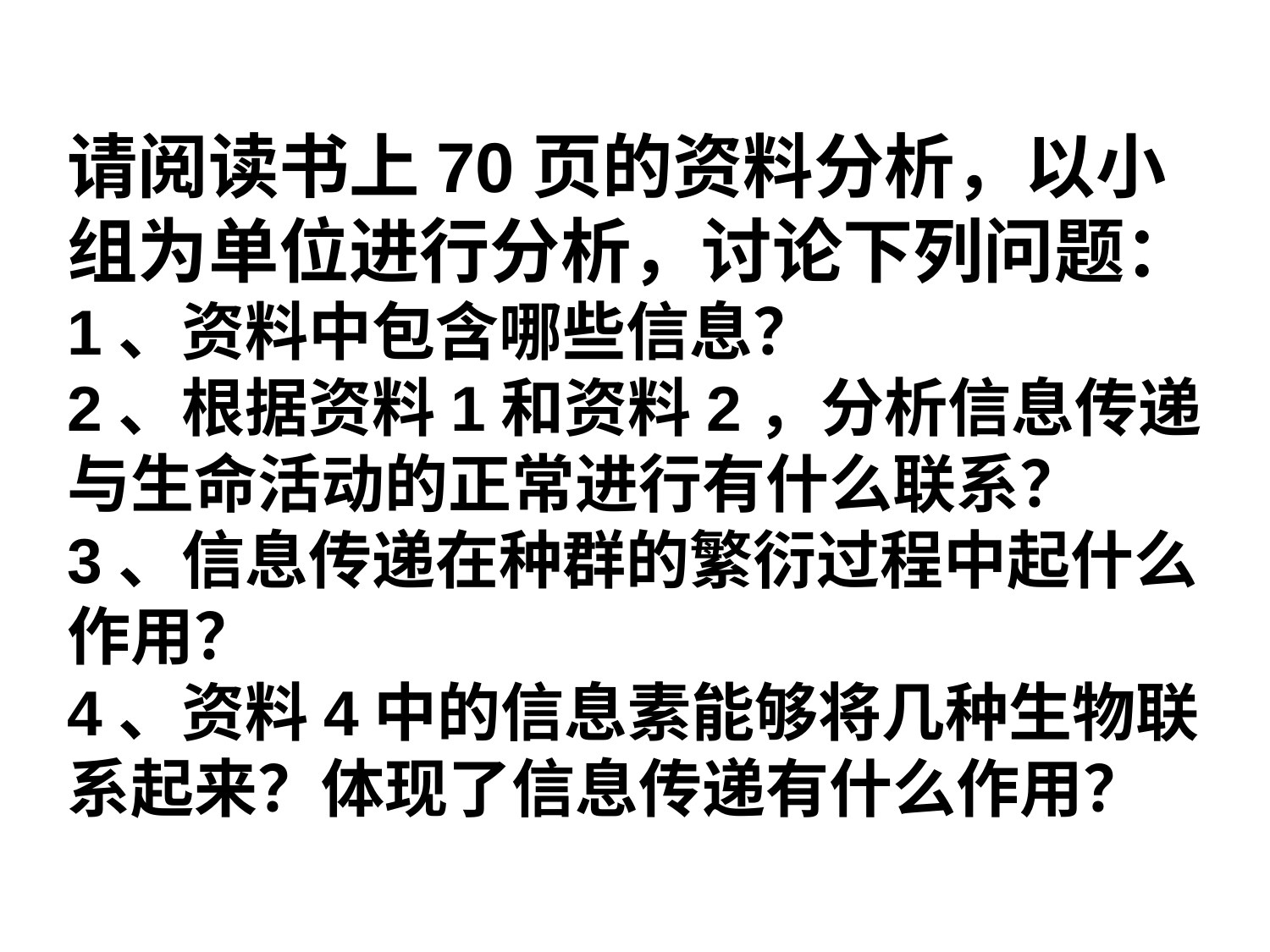

请阅读书上70页的资料分析，以小组为单位进行分析，讨论下列问题：
1、资料中包含哪些信息？
2、根据资料1和资料2，分析信息传递与生命活动的正常进行有什么联系？
3、信息传递在种群的繁衍过程中起什么作用？
4、资料4中的信息素能够将几种生物联系起来？体现了信息传递有什么作用？